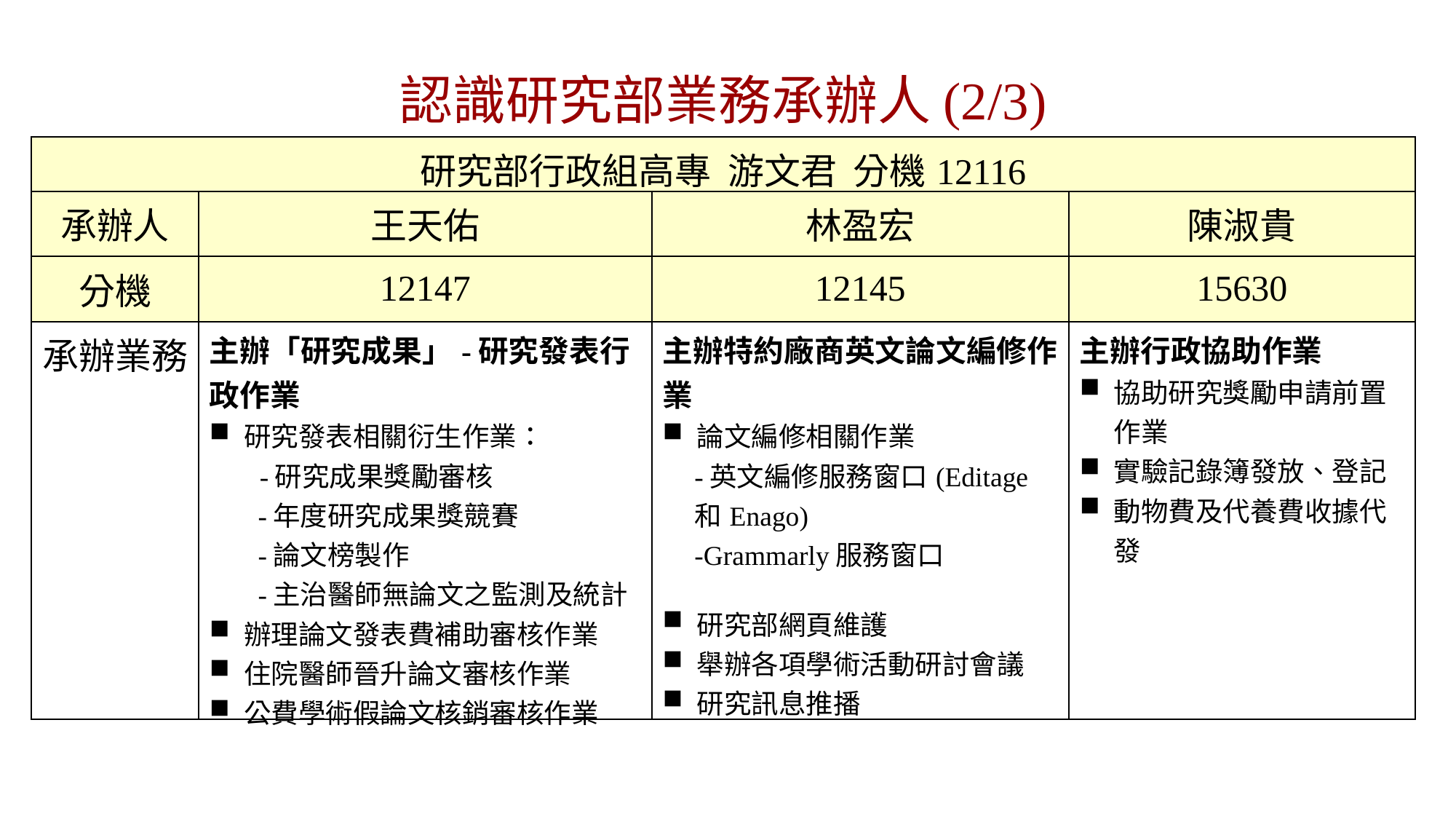

認識研究部業務承辦人(2/3)
| 研究部行政組高專 游文君 分機12116 |  |  |  |
| --- | --- | --- | --- |
| 承辦人 | 王天佑 | 林盈宏 | 陳淑貴 |
| 分機 | 12147 | 12145 | 15630 |
| 承辦業務 | 主辦「研究成果」-研究發表行政作業 研究發表相關衍生作業： -研究成果獎勵審核 -年度研究成果獎競賽 -論文榜製作 -主治醫師無論文之監測及統計 辦理論文發表費補助審核作業 住院醫師晉升論文審核作業 公費學術假論文核銷審核作業 | 主辦特約廠商英文論文編修作業 論文編修相關作業 -英文編修服務窗口(Editage和Enago) -Grammarly服務窗口 研究部網頁維護 舉辦各項學術活動研討會議 研究訊息推播 | 主辦行政協助作業 協助研究獎勵申請前置作業 實驗記錄簿發放、登記 動物費及代養費收據代發 |